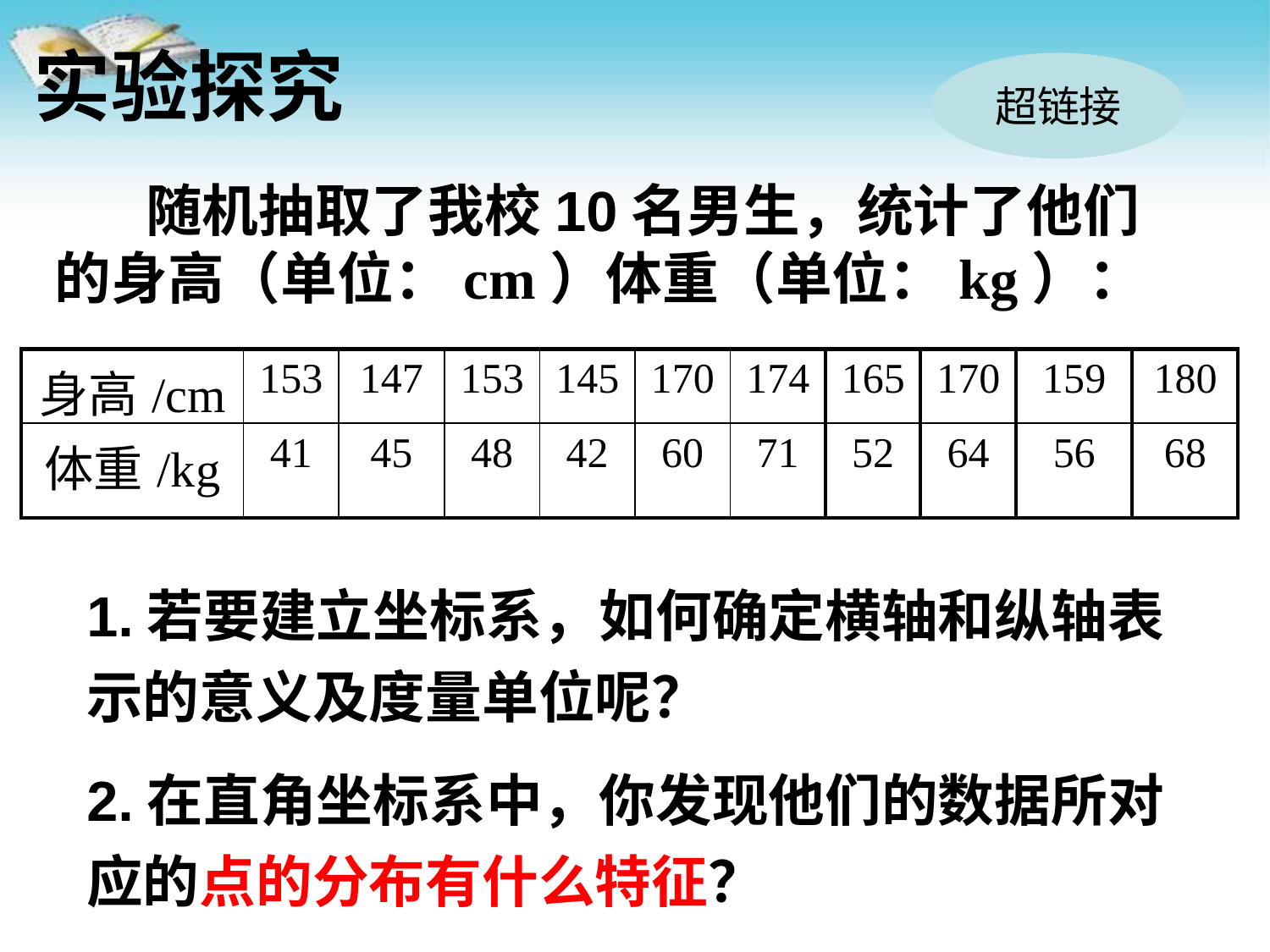

实验探究
超链接
      随机抽取了我校10名男生，统计了他们的身高（单位：cm）体重（单位：kg）：
| 身高/cm | 153 | 147 | 153 | 145 | 170 | 174 | 165 | 170 | 159 | 180 |
| --- | --- | --- | --- | --- | --- | --- | --- | --- | --- | --- |
| 体重/kg | 41 | 45 | 48 | 42 | 60 | 71 | 52 | 64 | 56 | 68 |
1.若要建立坐标系，如何确定横轴和纵轴表示的意义及度量单位呢？
2.在直角坐标系中，你发现他们的数据所对应的点的分布有什么特征？